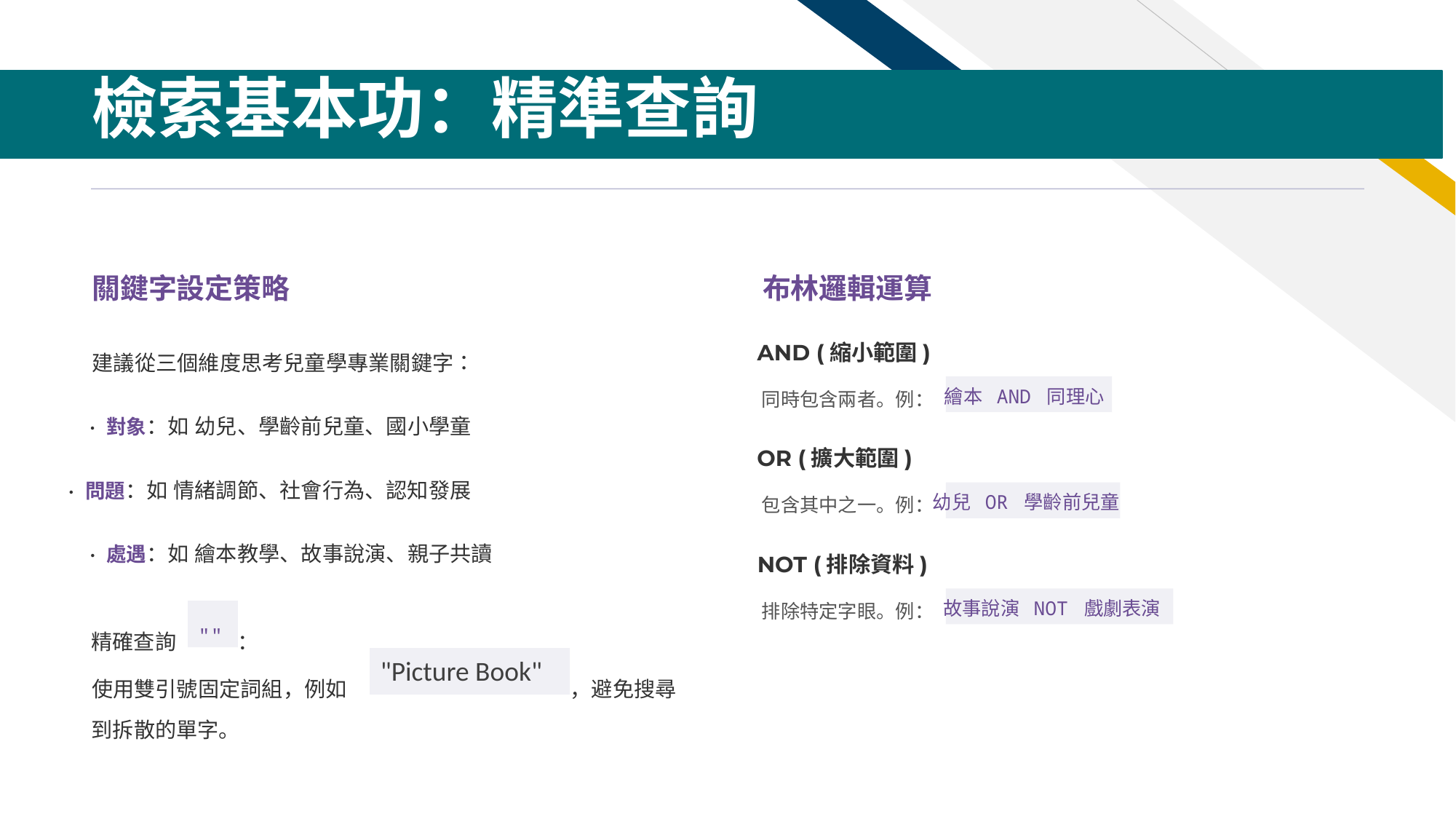

檢索基本功：精準查詢

關鍵字設定策略
布林邏輯運算
建議從三個維度思考兒童學專業關鍵字：
AND (縮小範圍)

繪本 AND 同理心
同時包含兩者。例：
• 對象：如 幼兒、學齡前兒童、國小學童
OR (擴大範圍)
• 問題：如 情緒調節、社會行為、認知發展
幼兒 OR 學齡前兒童

包含其中之一。例：
• 處遇：如 繪本教學、故事說演、親子共讀
NOT (排除資料)

故事說演 NOT 戲劇表演
排除特定字眼。例：

""
精確查詢
：

"Picture Book"
使用雙引號固定詞組，例如
，避免搜尋
到拆散的單字。